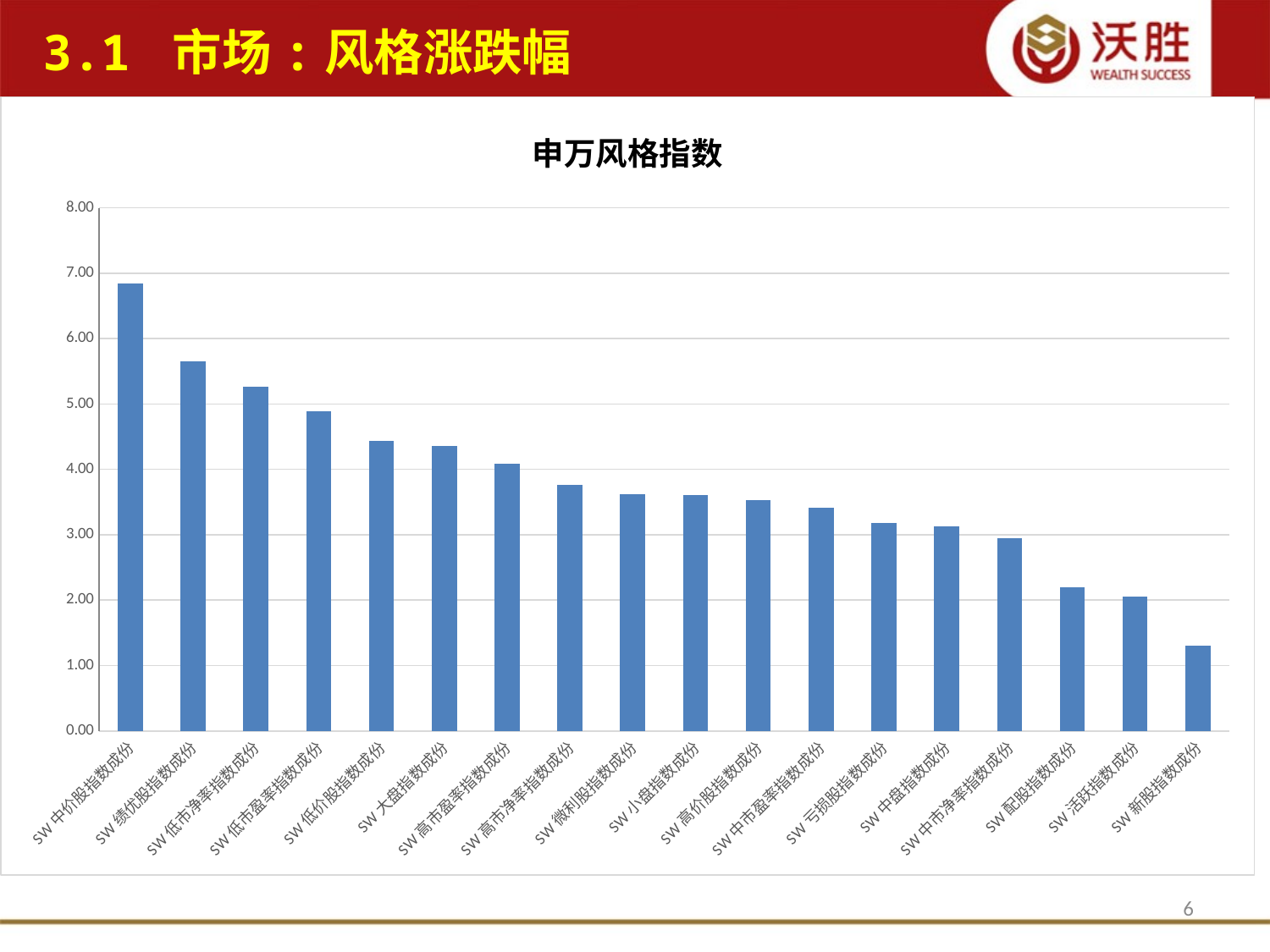

3.1 市场:风格涨跌幅

### Chart:

| Category |  |
|---|---|
| SW中价股指数成份 | 6.85 |
| SW绩优股指数成份 | 5.6499999999999995 |
| SW低市净率指数成份 | 5.26 |
| SW低市盈率指数成份 | 4.89 |
| SW低价股指数成份 | 4.430000000000001 |
| SW大盘指数成份 | 4.359999999999999 |
| SW高市盈率指数成份 | 4.09 |
| SW高市净率指数成份 | 3.7600000000000002 |
| SW微利股指数成份 | 3.62 |
| SW小盘指数成份 | 3.61 |
| SW高价股指数成份 | 3.53 |
| SW中市盈率指数成份 | 3.4099999999999997 |
| SW亏损股指数成份 | 3.18 |
| SW中盘指数成份 | 3.13 |
| SW中市净率指数成份 | 2.9499999999999997 |
| SW配股指数成份 | 2.2 |
| SW活跃指数成份 | 2.06 |
| SW新股指数成份 | 1.31 |
6